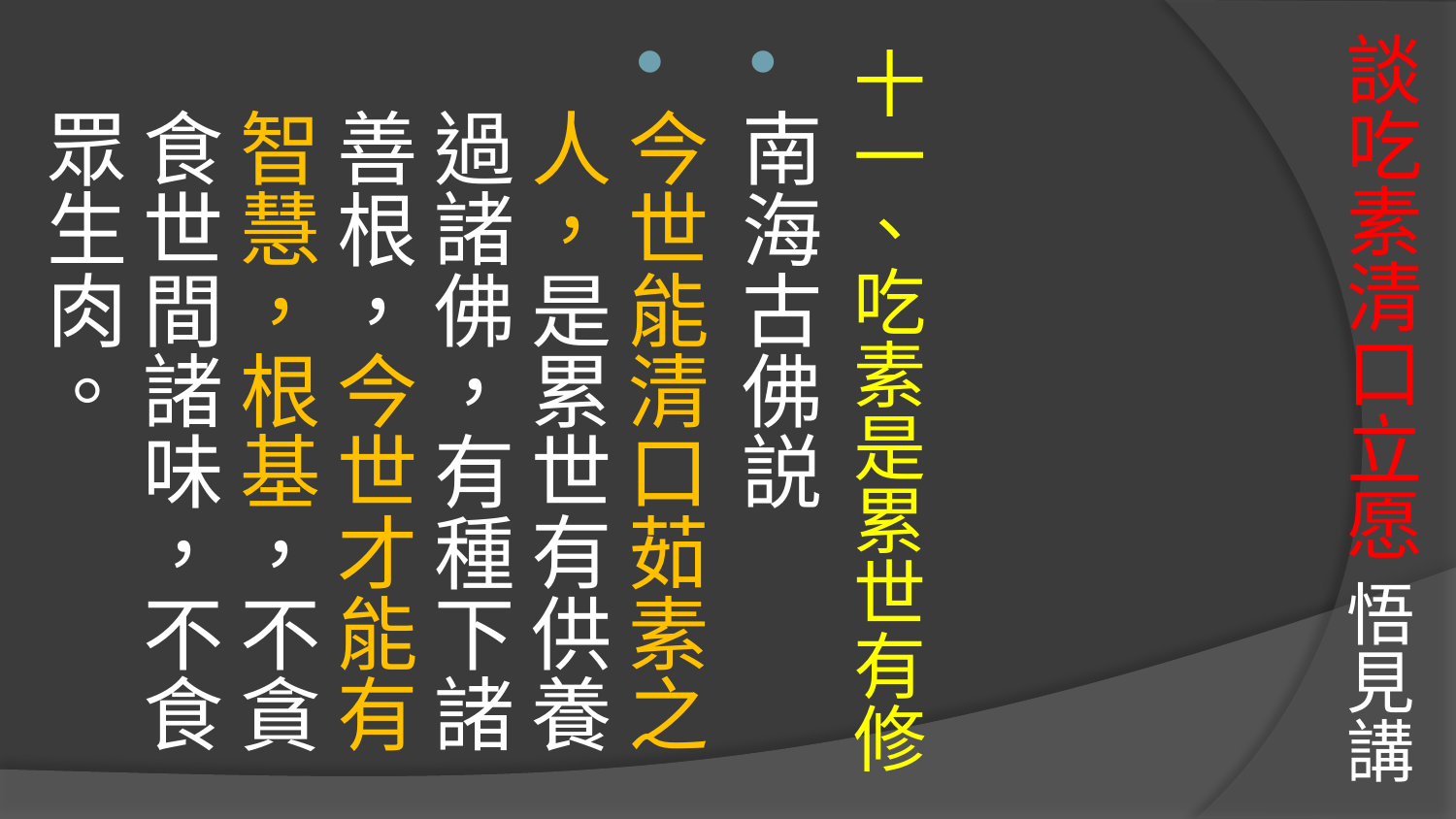

# 談吃素清口立愿 悟見講
十一、吃素是累世有修
南海古佛説
今世能清口茹素之人，是累世有供養過諸佛，有種下諸善根，今世才能有智慧，根基，不貪食世間諸味，不食眾生肉。